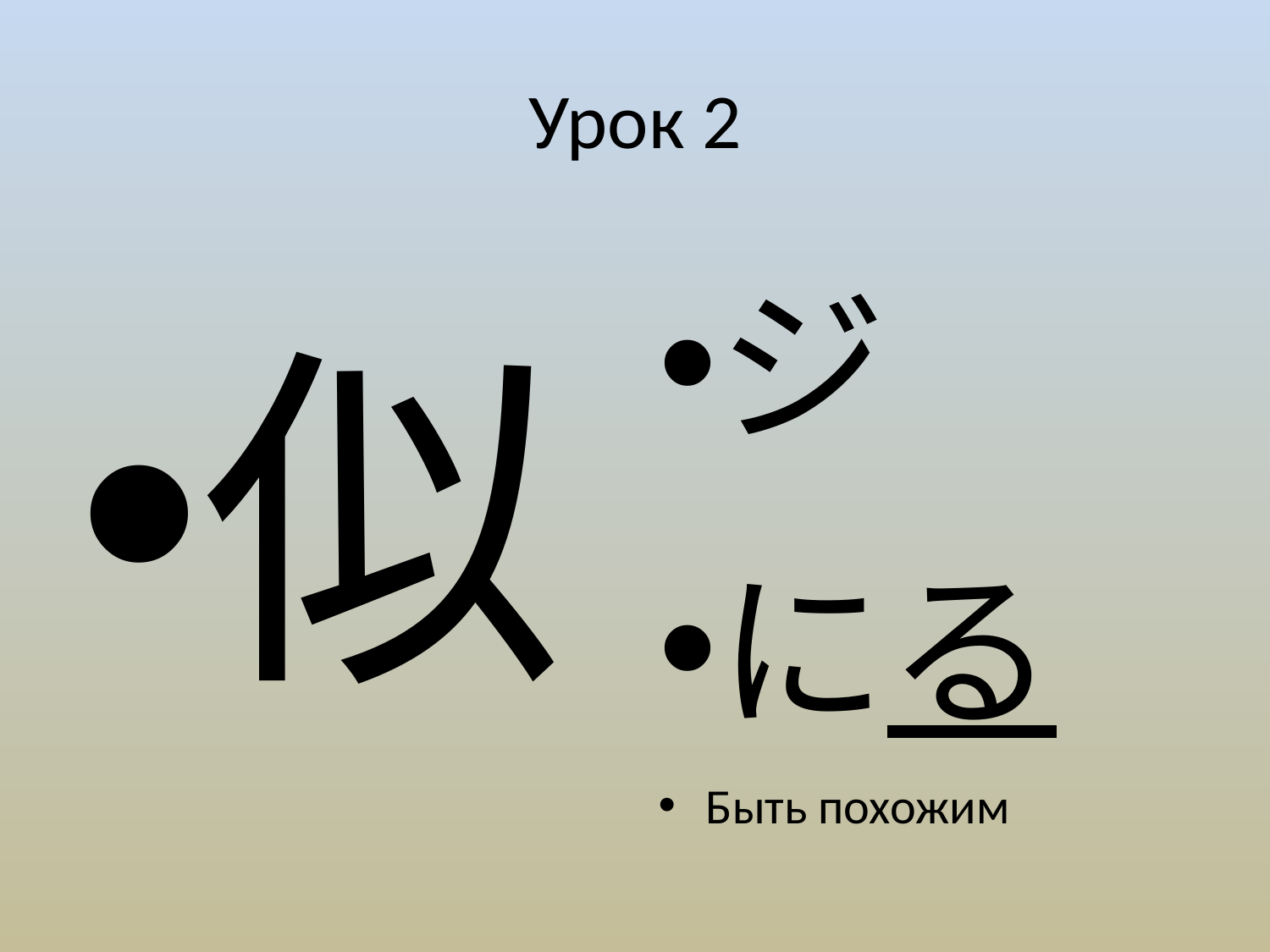

# Урок 2
似

ジ
にる
Быть похожим